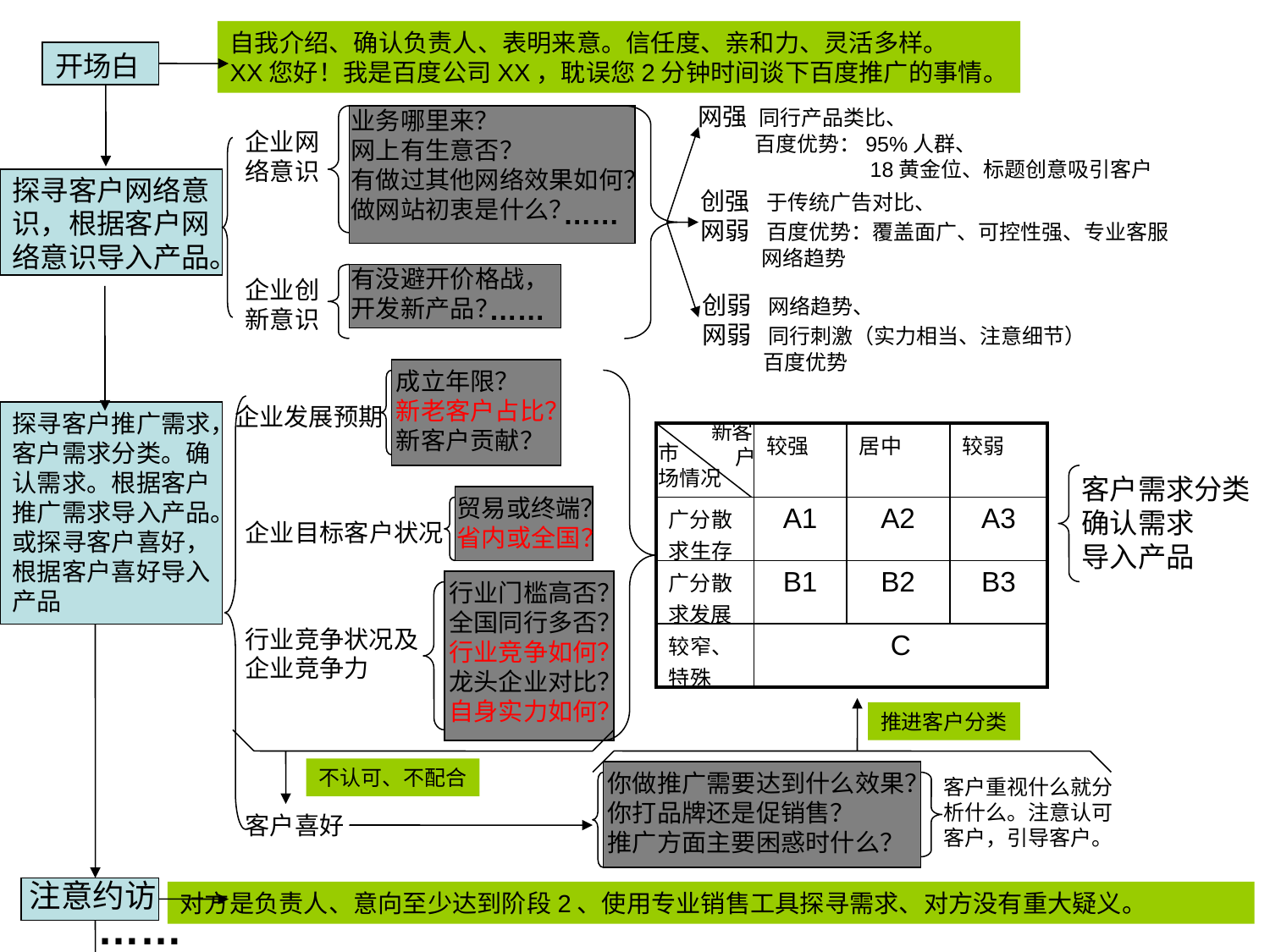

自我介绍、确认负责人、表明来意。信任度、亲和力、灵活多样。
XX您好！我是百度公司XX，耽误您2分钟时间谈下百度推广的事情。

开场白

网强  同行产品类比、
           百度优势：95%人群、
                             18黄金位、标题创意吸引客户

业务哪里来？
网上有生意否？
有做过其他网络效果如何？
做网站初衷是什么？

企业网
络意识

探寻客户网络意识，根据客户网络意识导入产品。

创强   于传统广告对比、
网弱   百度优势：覆盖面广、可控性强、专业客服
            网络趋势
……

有没避开价格战，
开发新产品？

企业创
新意识
创弱   网络趋势、
网弱   同行刺激（实力相当、注意细节）
            百度优势
……

成立年限？
新老客户占比？
新客户贡献？

企业发展预期

探寻客户推广需求，客户需求分类。确认需求。根据客户推广需求导入产品。或探寻客户喜好，根据客户喜好导入产品

新客
    户
|  | 较强 | 居中 | 较弱 |
| --- | --- | --- | --- |
| 广分散 求生存 | A1 | A2 | A3 |
| 广分散 求发展 | B1 | B2 | B3 |
| 较窄、特殊 | C |  |  |

市
场情况

客户需求分类
确认需求
导入产品
贸易或终端？
省内或全国？

企业目标客户状况
行业门槛高否？
全国同行多否？
行业竞争如何？
龙头企业对比？
自身实力如何？

行业竞争状况及
企业竞争力

推进客户分类

不认可、不配合
你做推广需要达到什么效果？
你打品牌还是促销售？
推广方面主要困惑时什么？

客户重视什么就分析什么。注意认可客户，引导客户。

客户喜好

注意约访

对方是负责人、意向至少达到阶段2、使用专业销售工具探寻需求、对方没有重大疑义。
……